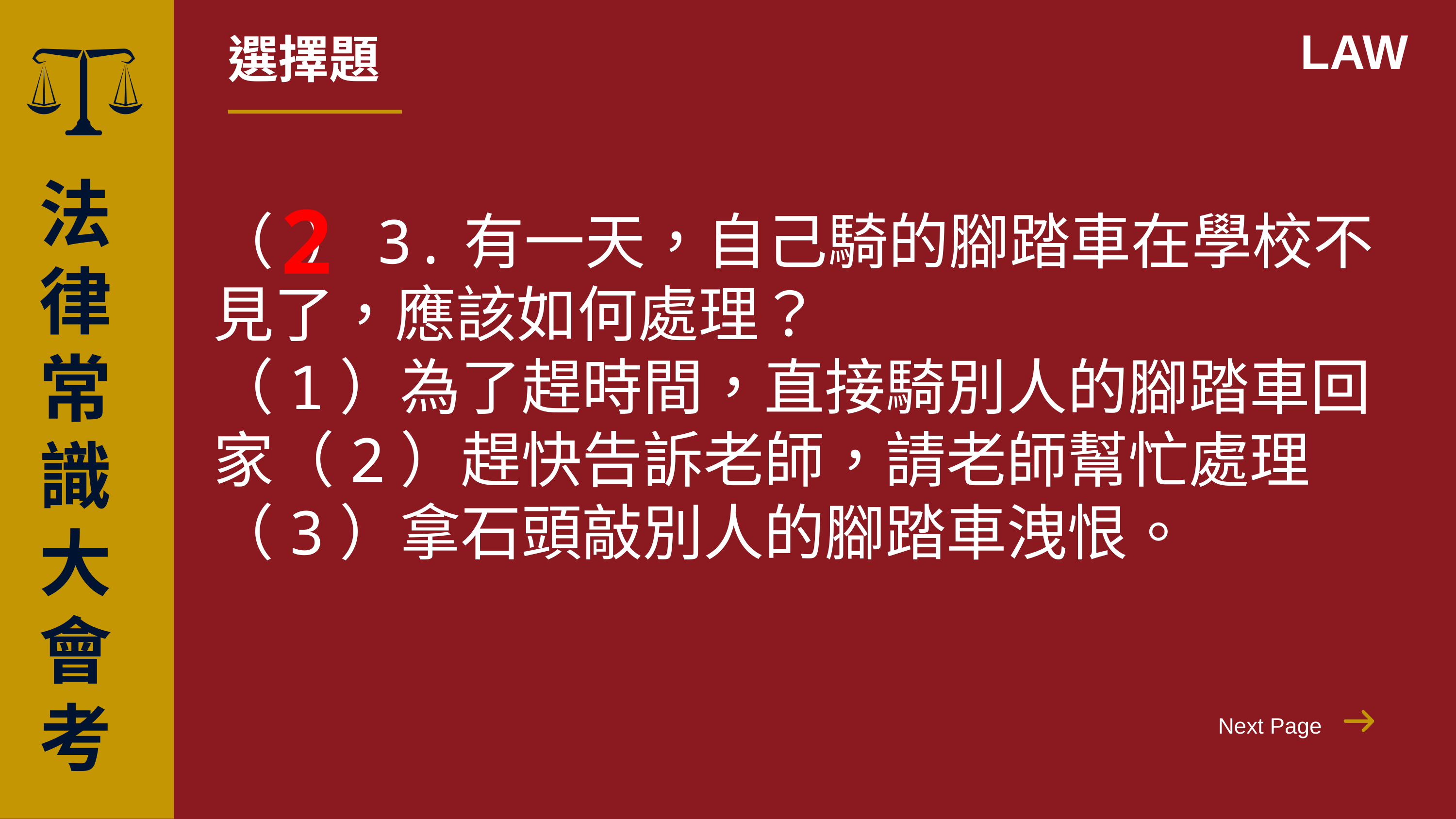

選擇題

LAW

法律常識
大會考
2
（  ）3.有一天，自己騎的腳踏車在學校不見了，應該如何處理？
（1）為了趕時間，直接騎別人的腳踏車回家（2）趕快告訴老師，請老師幫忙處理
（3）拿石頭敲別人的腳踏車洩恨。
Next Page